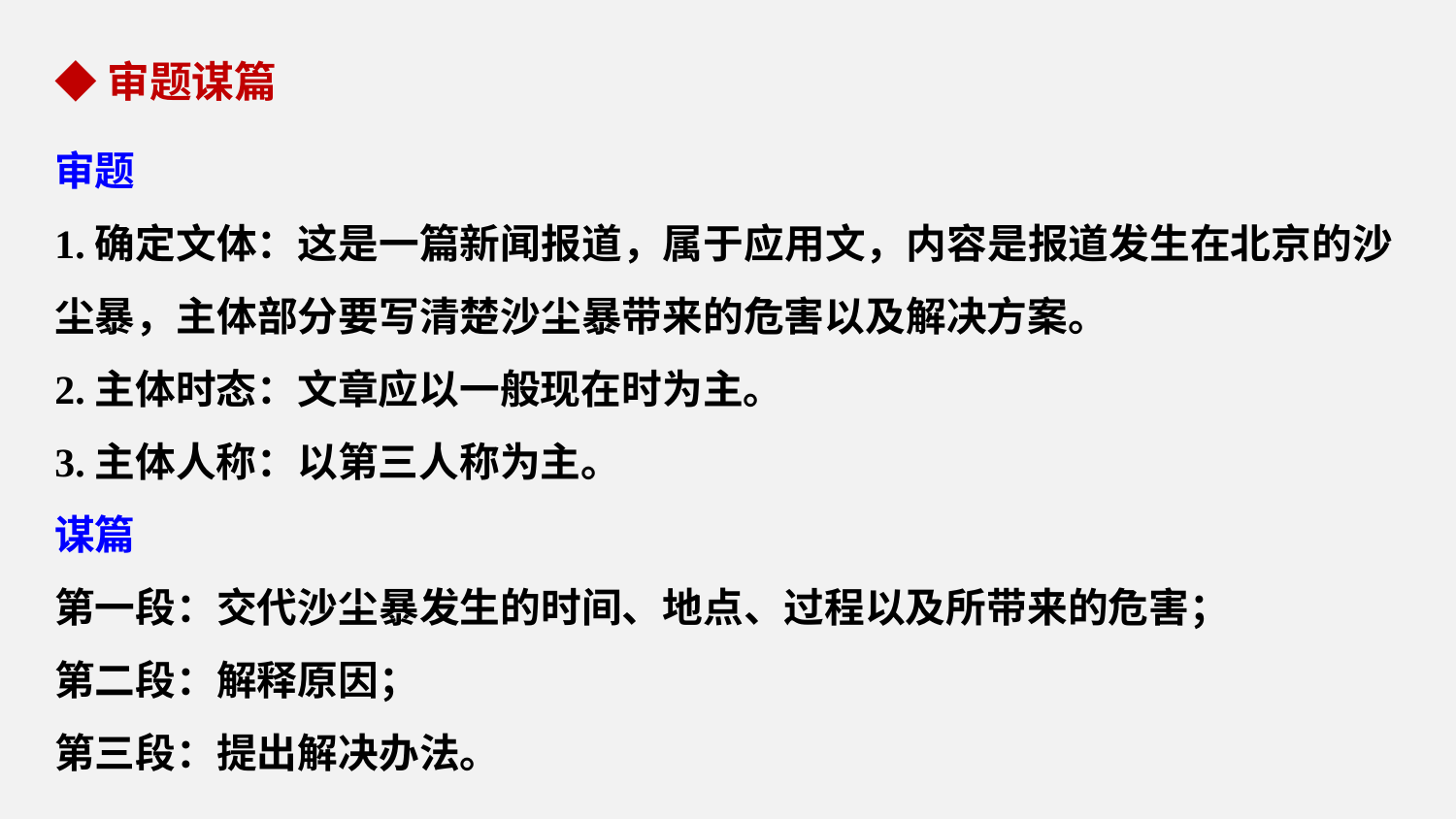

◆审题谋篇
审题
1.确定文体：这是一篇新闻报道，属于应用文，内容是报道发生在北京的沙尘暴，主体部分要写清楚沙尘暴带来的危害以及解决方案。
2.主体时态：文章应以一般现在时为主。
3.主体人称：以第三人称为主。
谋篇
第一段：交代沙尘暴发生的时间、地点、过程以及所带来的危害；
第二段：解释原因；
第三段：提出解决办法。